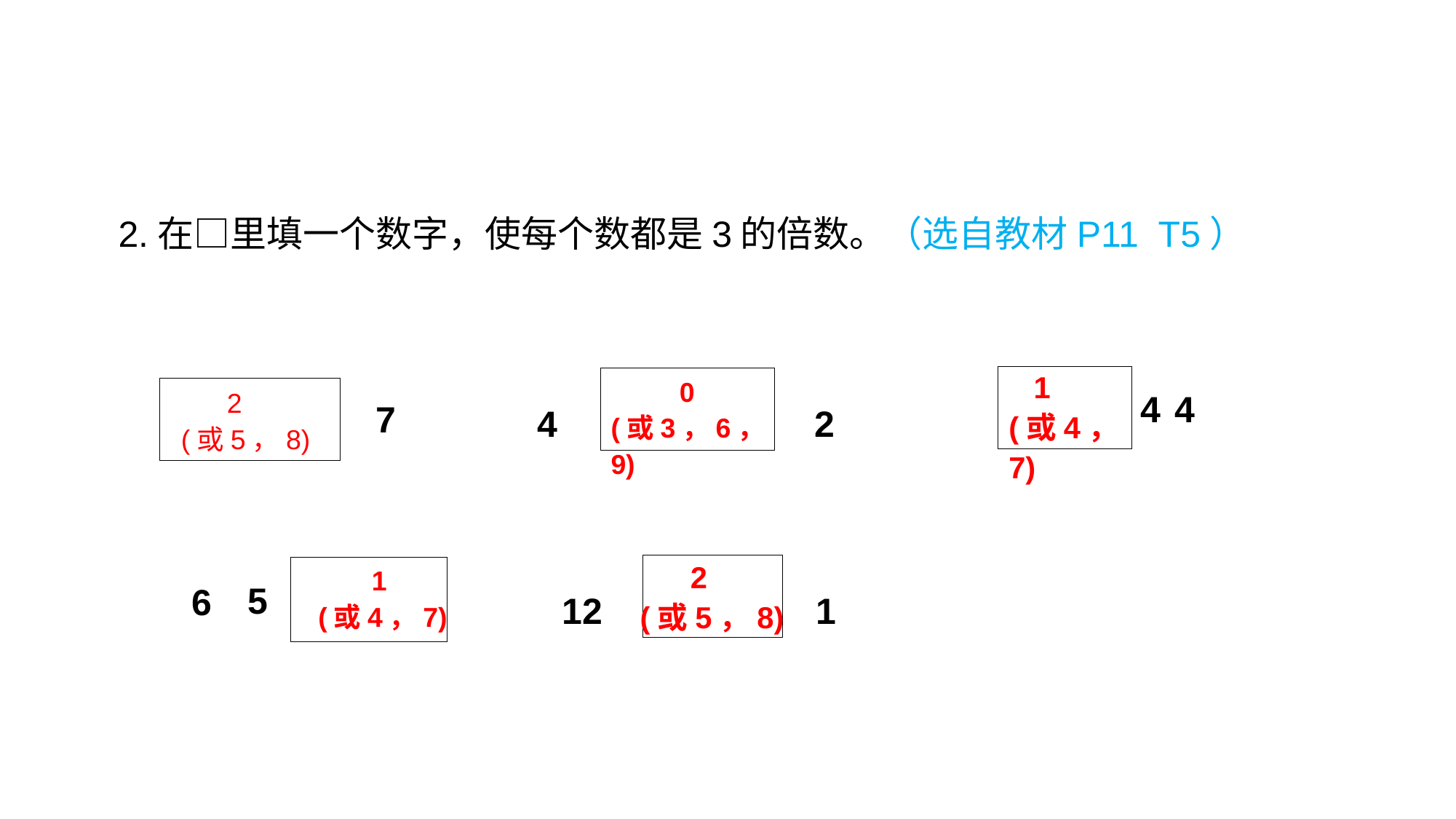

巩固练习
2.在□里填一个数字，使每个数都是3的倍数。（选自教材P11  T5）
4
4

   1
(或4，7)
         0
(或3，6，9)

4
2
7

        2
  (或5，8)
      2
(或5，8)
5
6

       1
(或4，7)

12
1